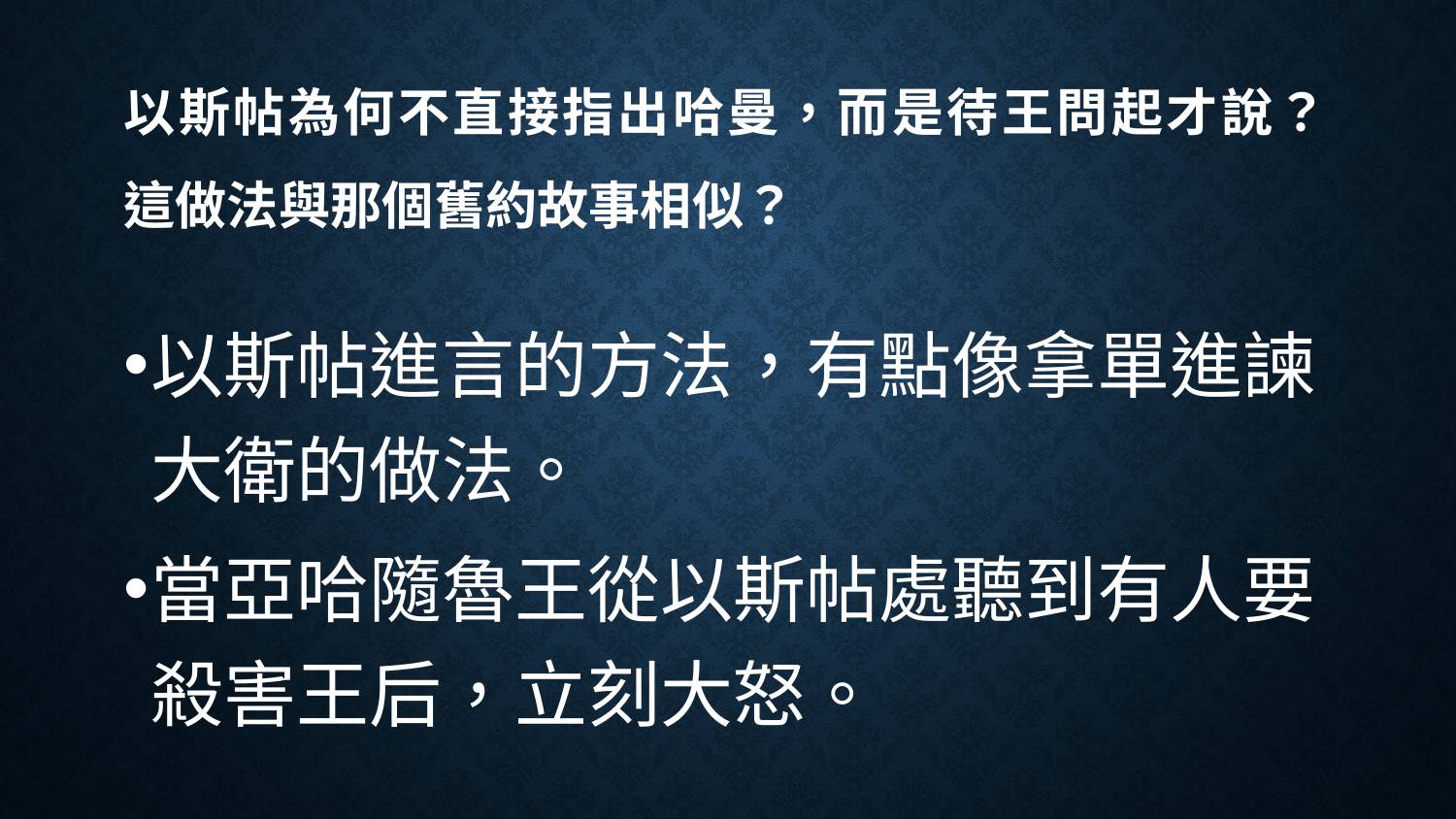

# 以斯帖為何不直接指出哈曼，而是待王問起才說？ 這做法與那個舊約故事相似？
以斯帖進言的方法，有點像拿單進諫大衛的做法。
當亞哈隨魯王從以斯帖處聽到有人要殺害王后，立刻大怒。